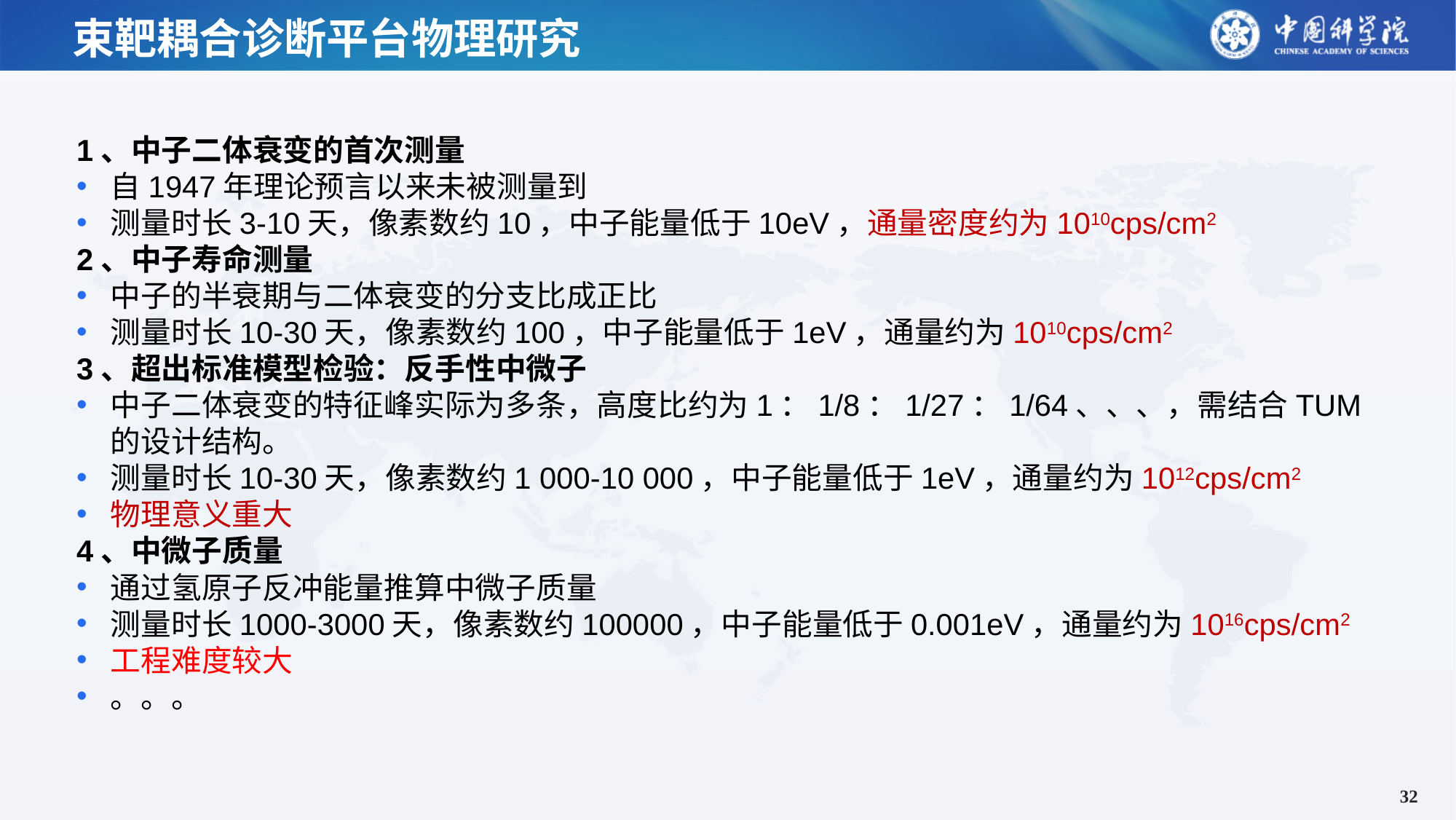

# 束靶耦合诊断平台物理研究
1、中子二体衰变的首次测量
自1947年理论预言以来未被测量到
测量时长3-10天，像素数约10，中子能量低于10eV，通量密度约为1010cps/cm2
2、中子寿命测量
中子的半衰期与二体衰变的分支比成正比
测量时长10-30天，像素数约100，中子能量低于1eV，通量约为1010cps/cm2
3、超出标准模型检验：反手性中微子
中子二体衰变的特征峰实际为多条，高度比约为1：1/8：1/27：1/64、、、，需结合TUM的设计结构。
测量时长10-30天，像素数约1 000-10 000，中子能量低于1eV，通量约为1012cps/cm2
物理意义重大
4、中微子质量
通过氢原子反冲能量推算中微子质量
测量时长1000-3000天，像素数约100000，中子能量低于0.001eV，通量约为1016cps/cm2
工程难度较大
。。。